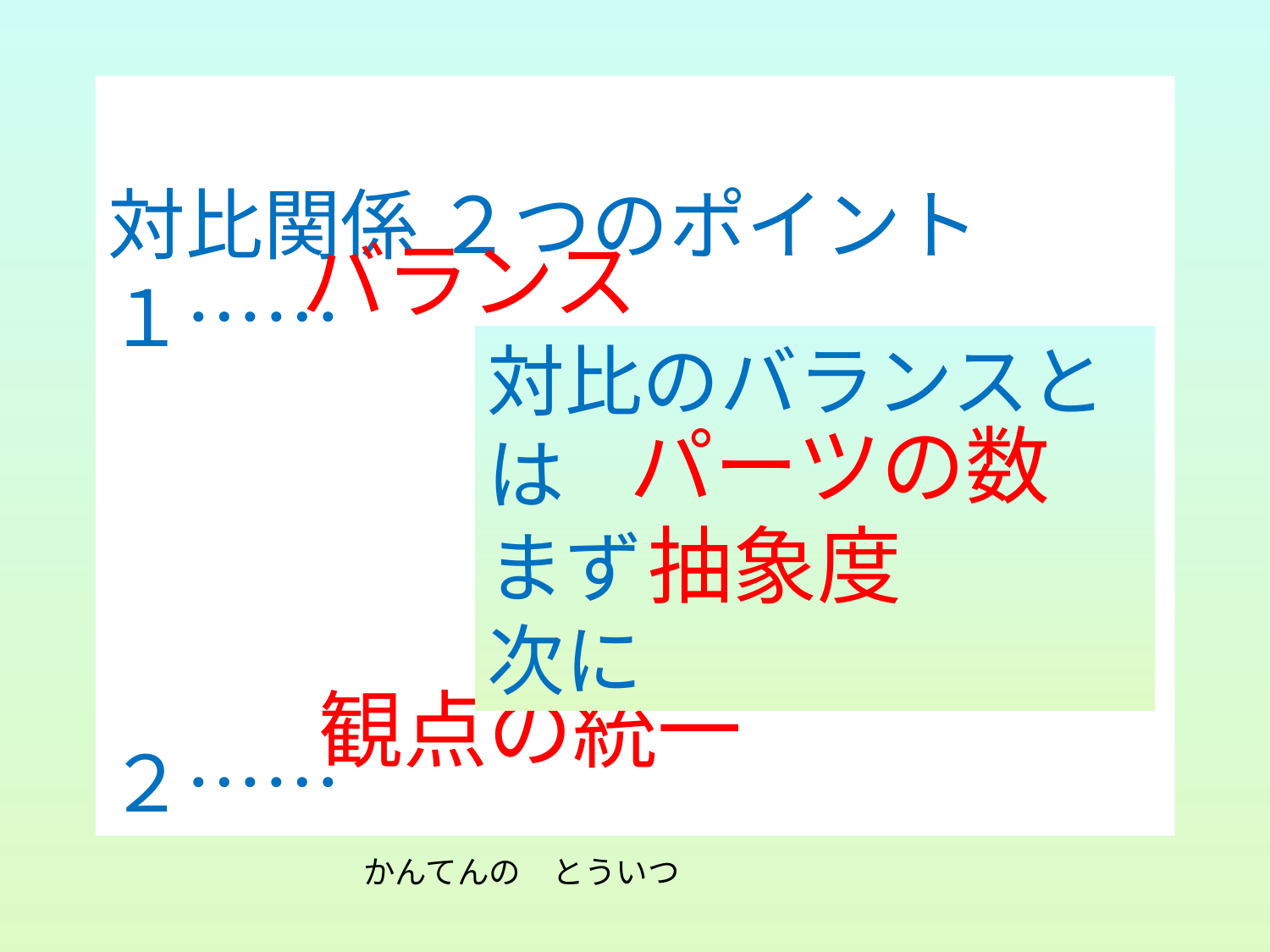

対比関係 ２つのポイント
１……

２……

バランス
対比のバランスとは
まず
次に
パーツの数
抽象度
観点の統一
かんてんの　とういつ